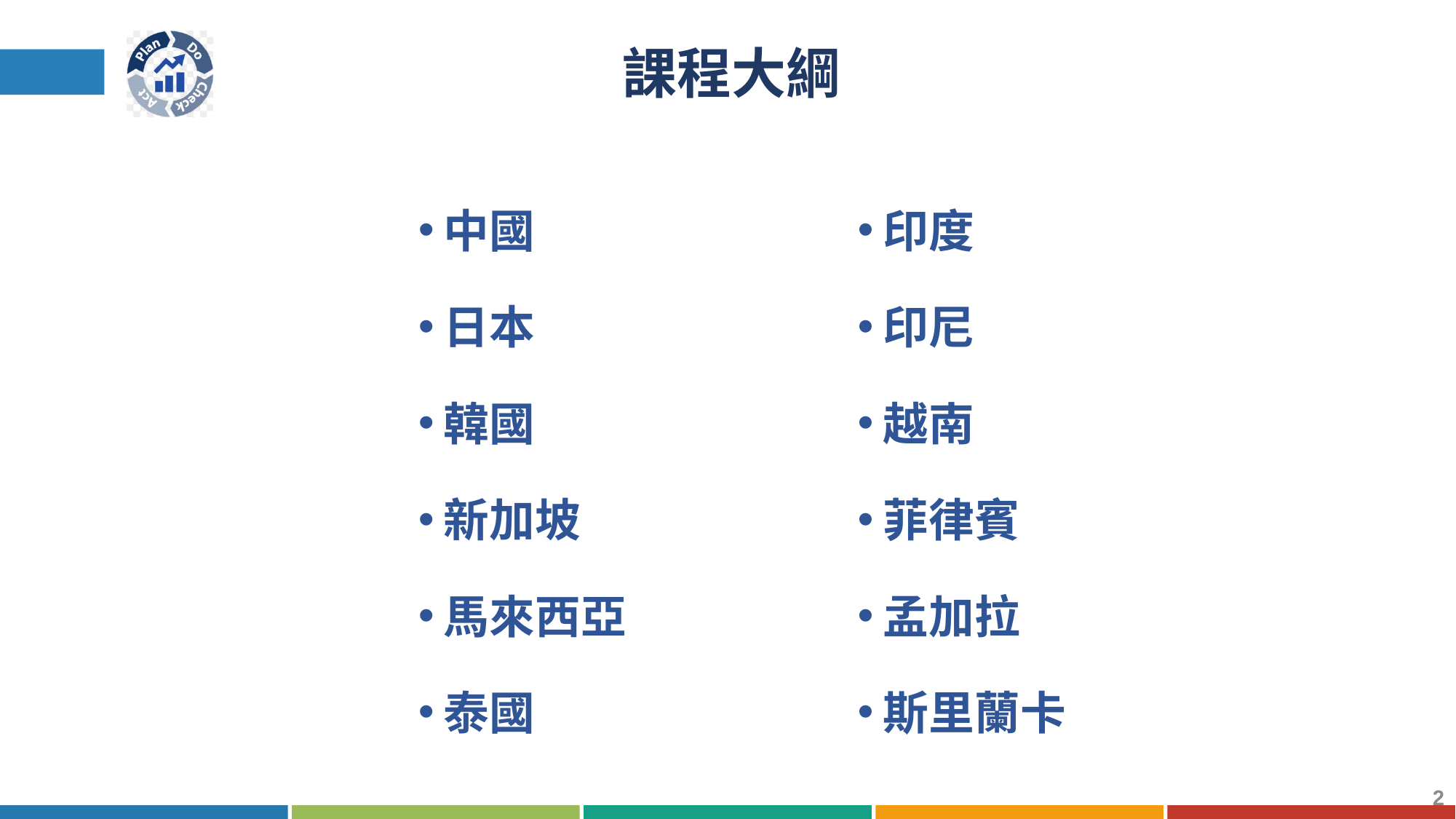

課程大綱
中國
日本
韓國
新加坡
馬來西亞
泰國
印度
印尼
越南
菲律賓
孟加拉
斯里蘭卡
2